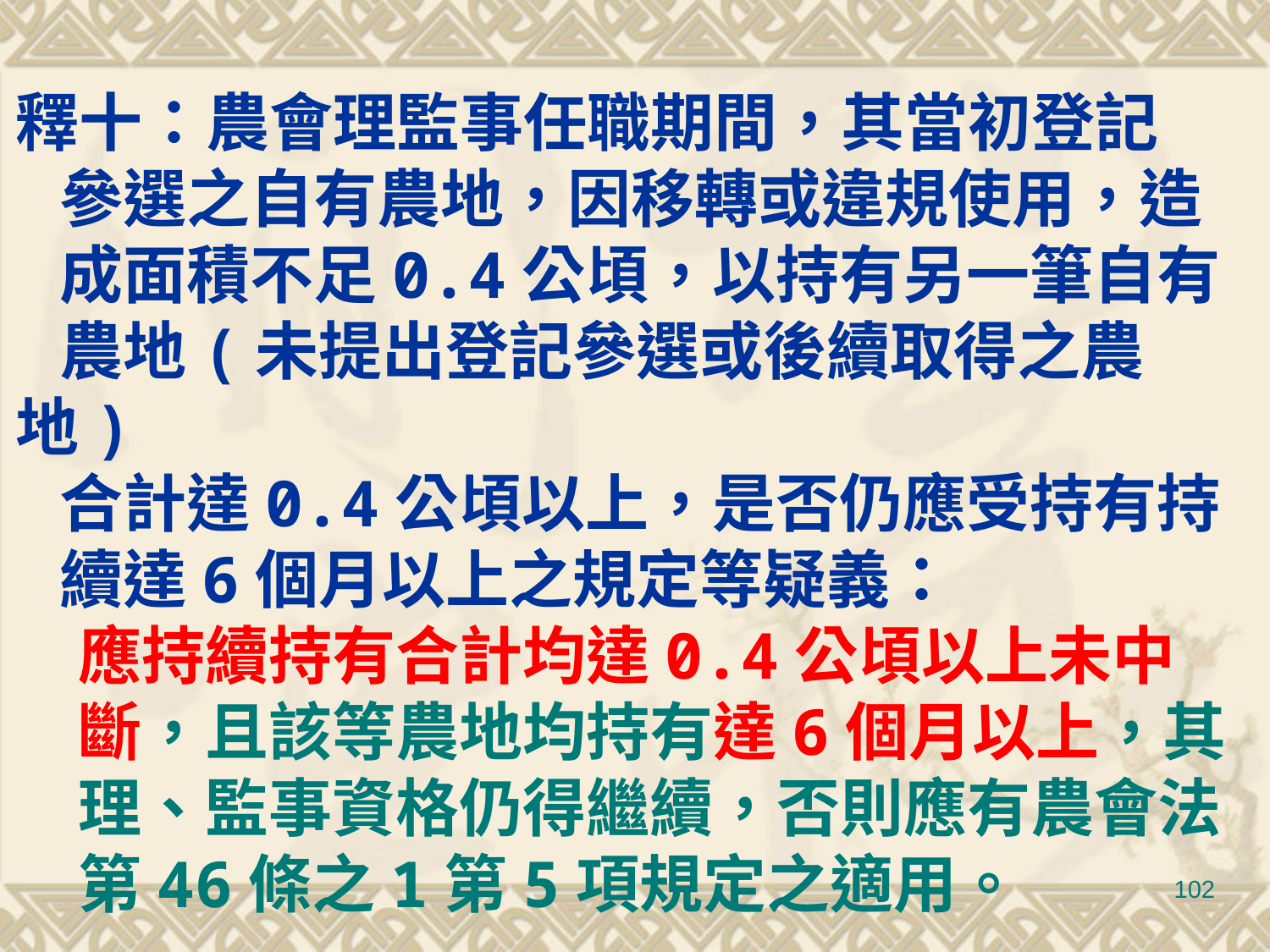

釋十：農會理監事任職期間，其當初登記
  參選之自有農地，因移轉或違規使用，造
  成面積不足0.4公頃，以持有另一筆自有
  農地(未提出登記參選或後續取得之農地)
  合計達0.4公頃以上，是否仍應受持有持
  續達6個月以上之規定等疑義：
應持續持有合計均達0.4公頃以上未中斷，且該等農地均持有達6個月以上，其理、監事資格仍得繼續，否則應有農會法第46條之1第5項規定之適用。
102